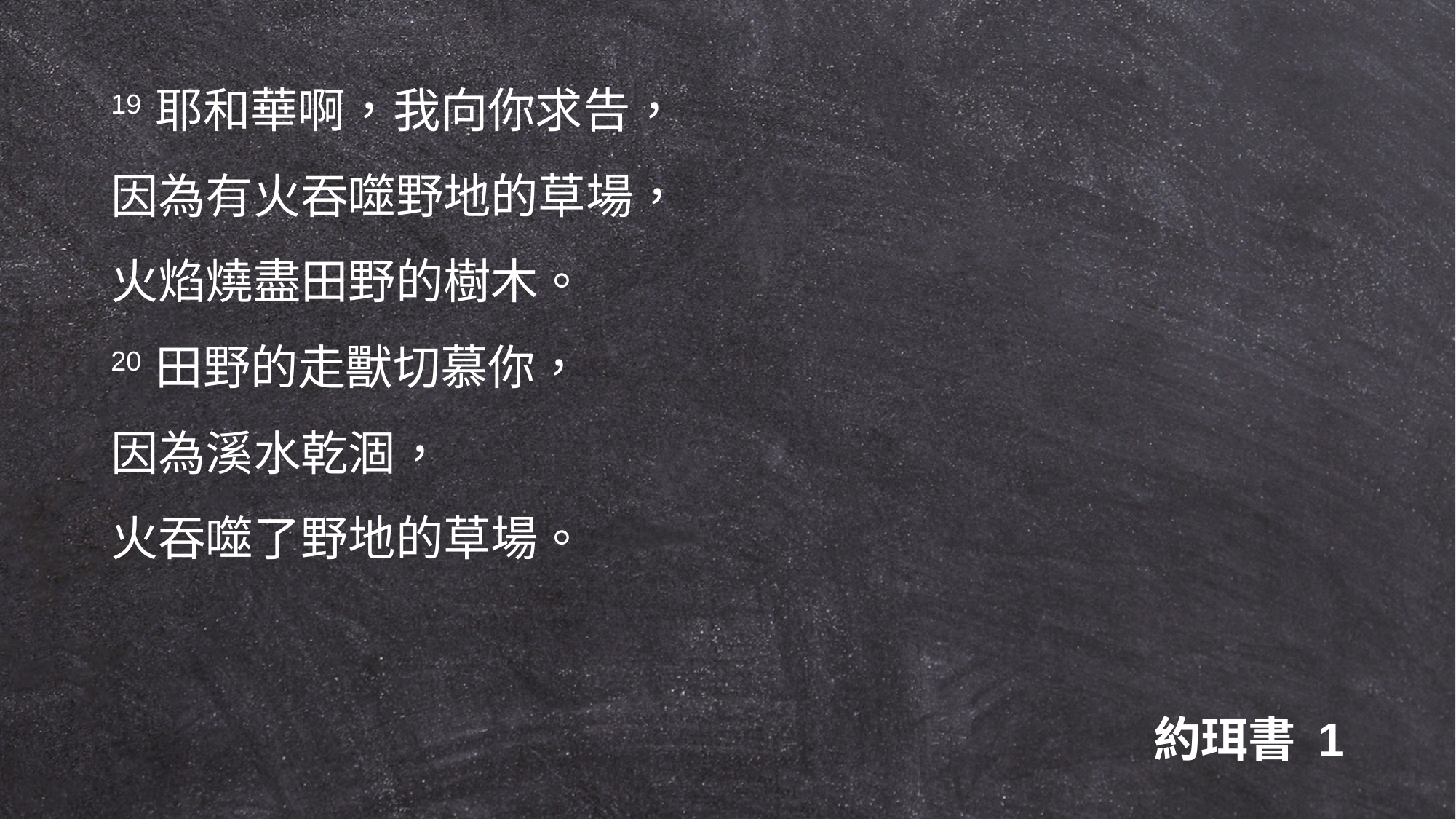

19 耶和華啊，我向你求告，
因為有火吞噬野地的草場，
火焰燒盡田野的樹木。
20 田野的走獸切慕你，
因為溪水乾涸，
火吞噬了野地的草場。

約珥書 1